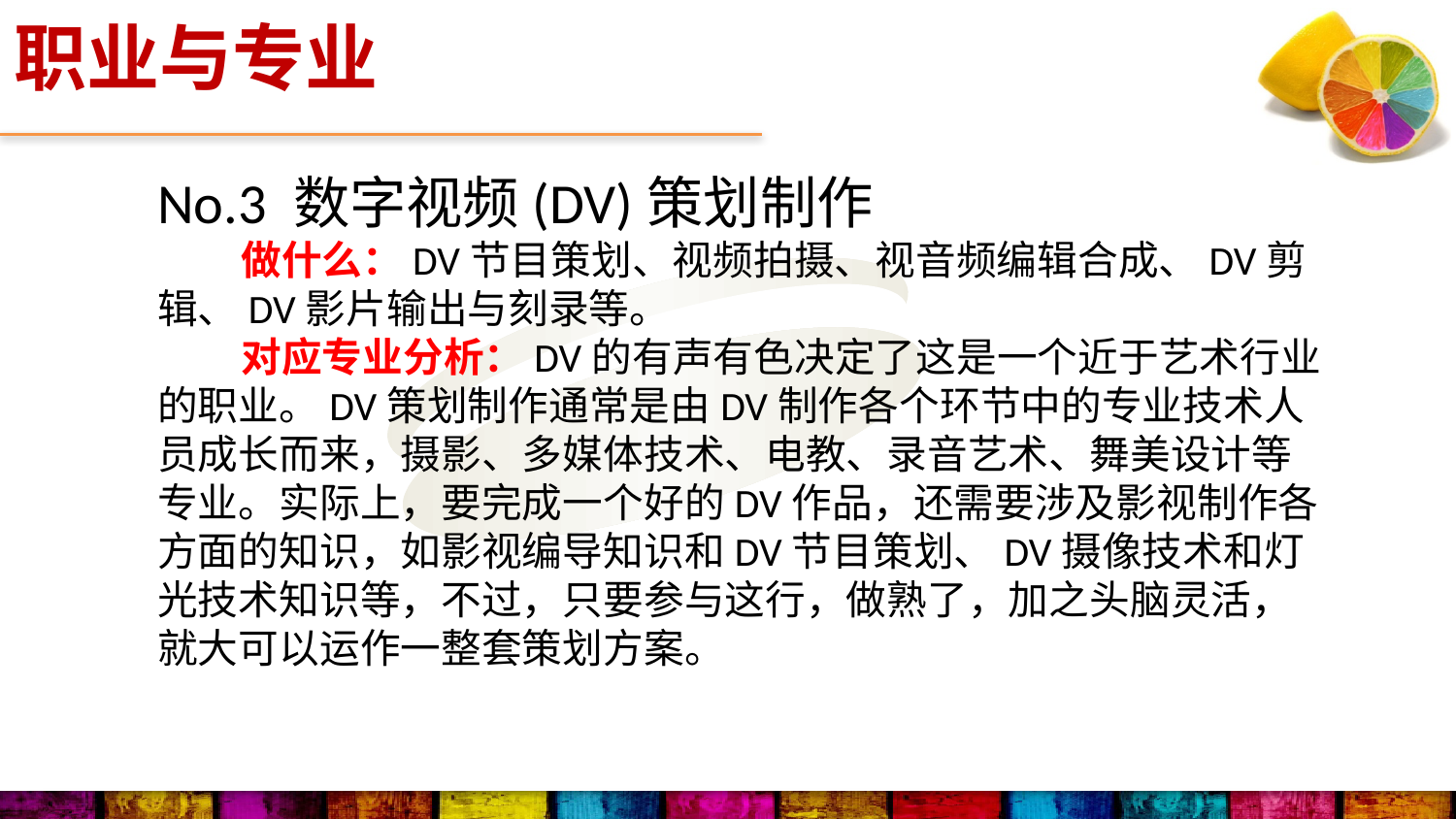

职业与专业

No.3 数字视频(DV)策划制作
        做什么：DV节目策划、视频拍摄、视音频编辑合成、DV剪辑、DV影片输出与刻录等。
        对应专业分析：DV的有声有色决定了这是一个近于艺术行业的职业。DV策划制作通常是由DV制作各个环节中的专业技术人员成长而来，摄影、多媒体技术、电教、录音艺术、舞美设计等专业。实际上，要完成一个好的DV作品，还需要涉及影视制作各方面的知识，如影视编导知识和DV节目策划、DV摄像技术和灯光技术知识等，不过，只要参与这行，做熟了，加之头脑灵活，就大可以运作一整套策划方案。
FPA性格色彩的使命